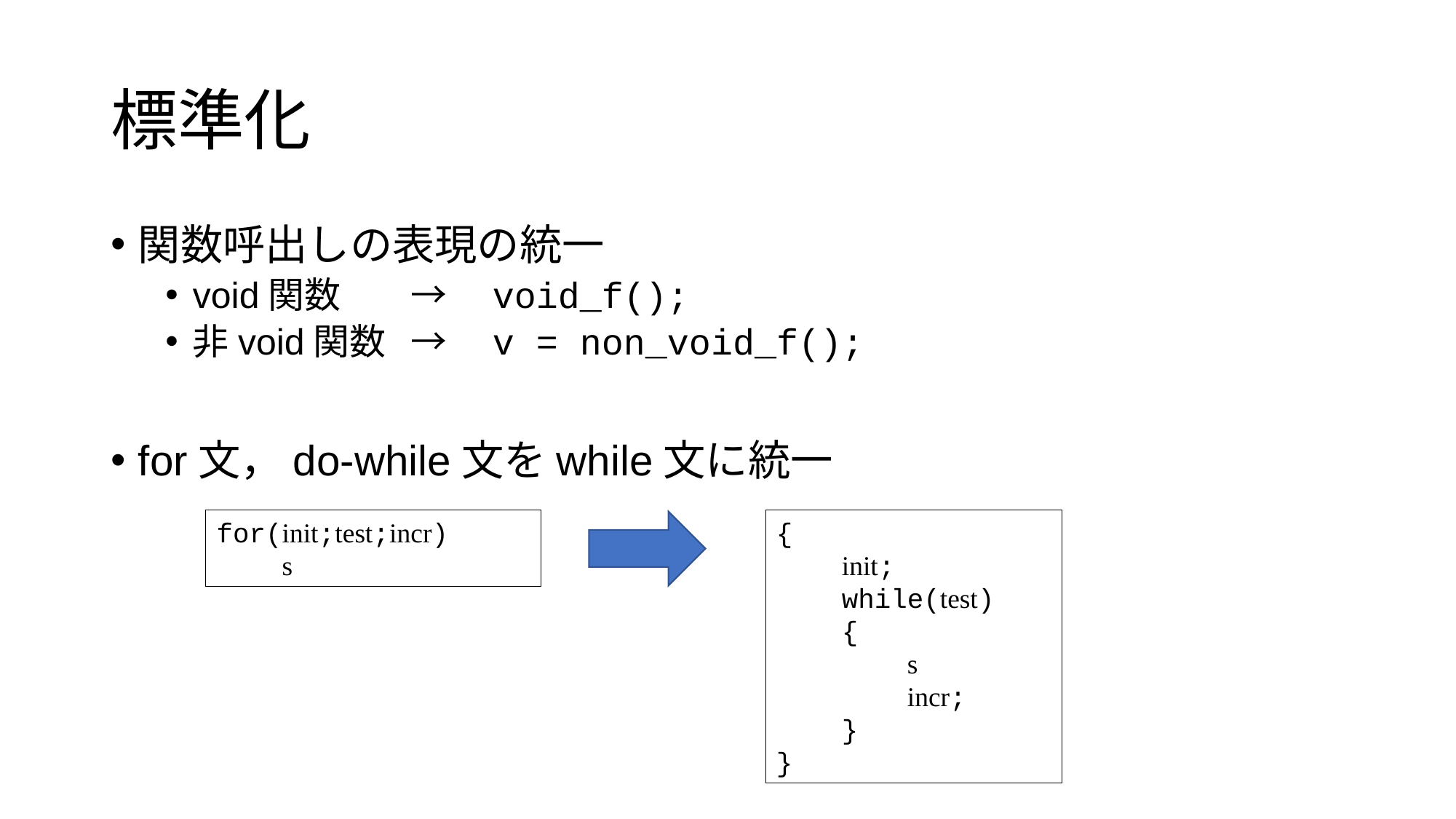

# 標準化
関数呼出しの表現の統一
void関数	→　void_f();
非void関数	→　v = non_void_f();

for文，do-while文をwhile文に統一

for(init;test;incr)
    s
{
    init;
    while(test)
    {
        s
        incr;
    }
}